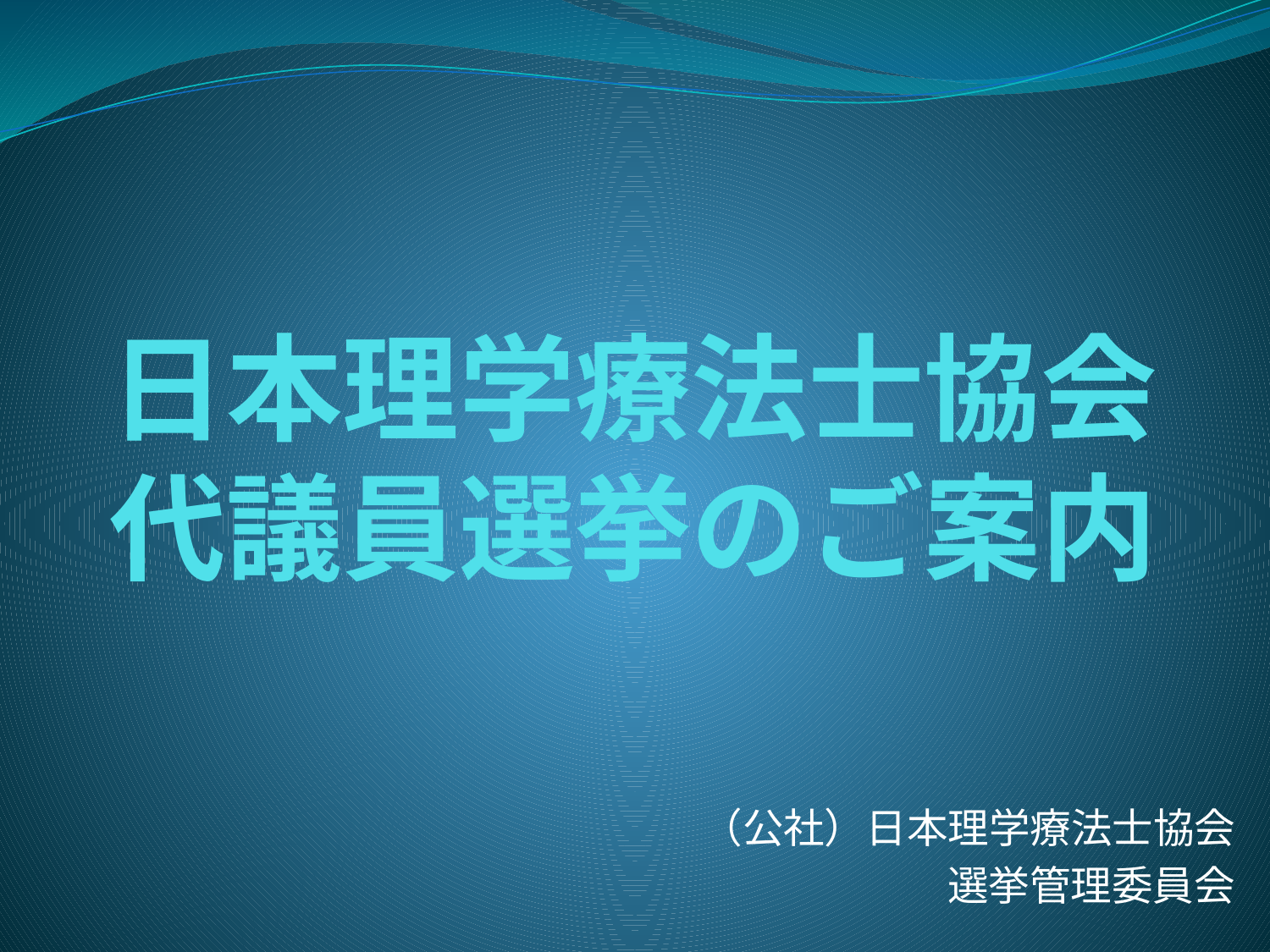

# 日本理学療法士協会 代議員選挙のご案内
（公社）日本理学療法士協会
選挙管理委員会